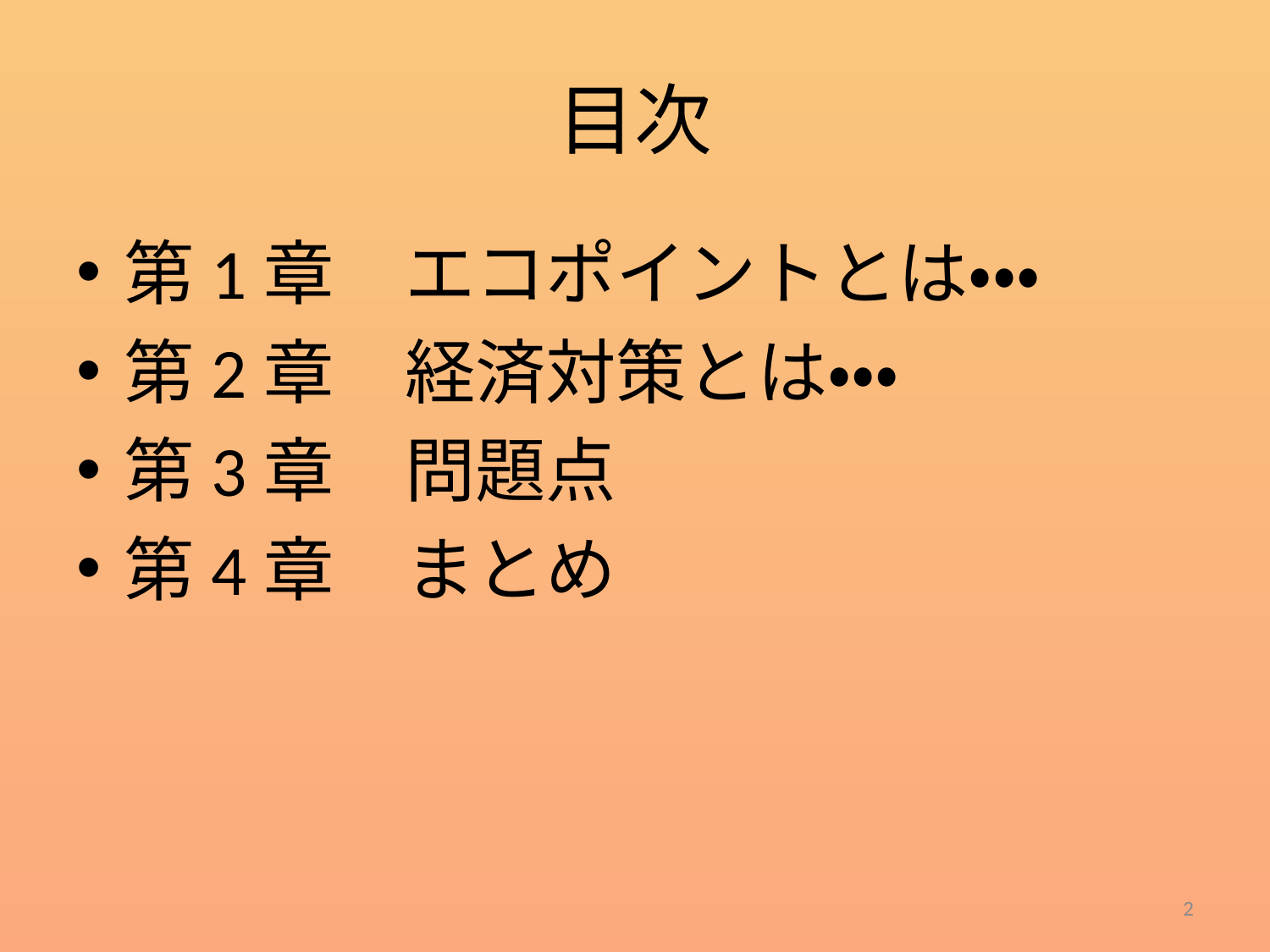

# 目次
第1章　エコポイントとは・・・
第2章　経済対策とは・・・
第3章　問題点
第4章　まとめ

2